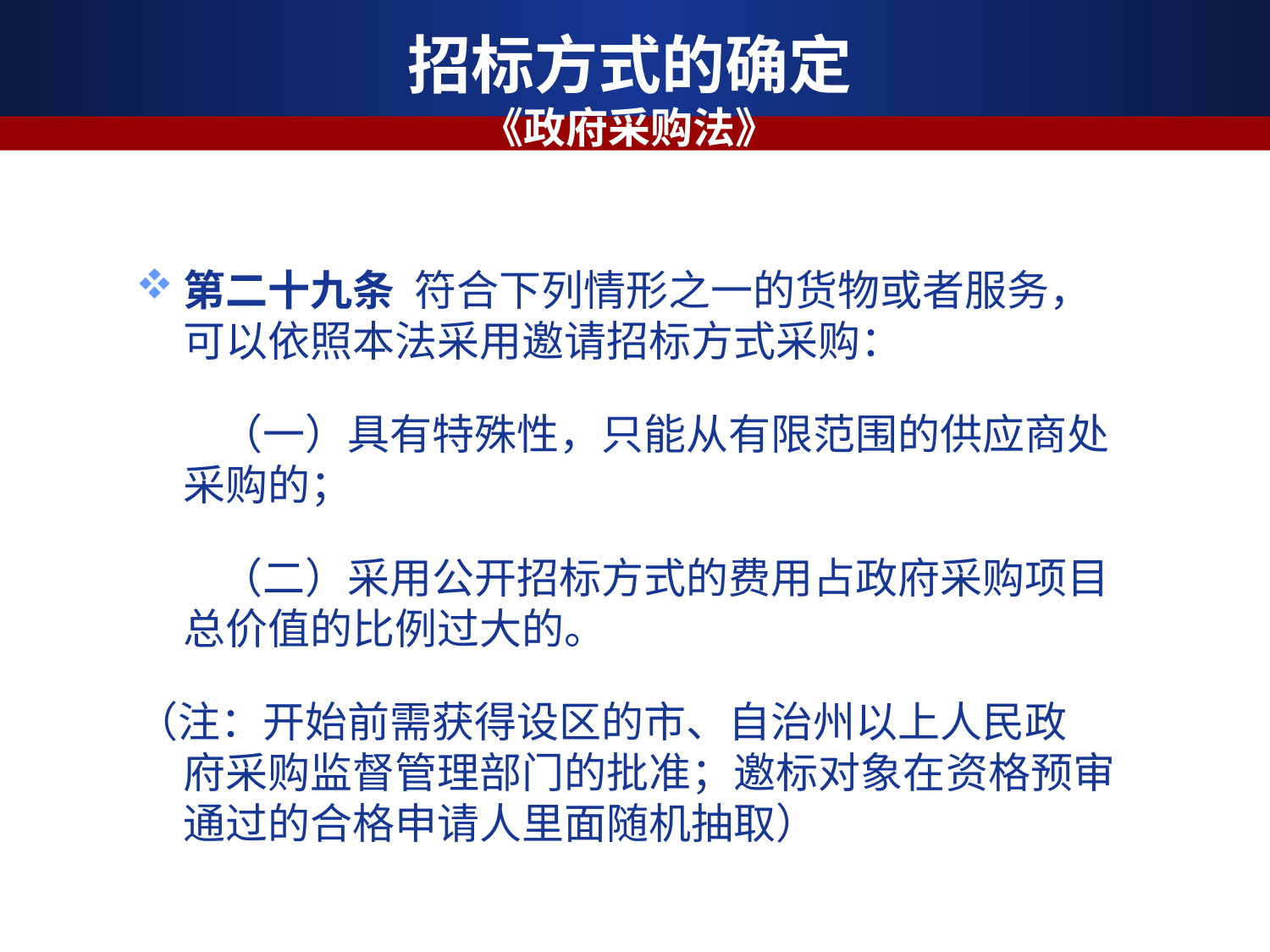

# 招标方式的确定 《政府采购法》
第二十九条  符合下列情形之一的货物或者服务，可以依照本法采用邀请招标方式采购：
　　（一）具有特殊性，只能从有限范围的供应商处采购的；
　　（二）采用公开招标方式的费用占政府采购项目总价值的比例过大的。
（注：开始前需获得设区的市、自治州以上人民政 府采购监督管理部门的批准；邀标对象在资格预审通过的合格申请人里面随机抽取）